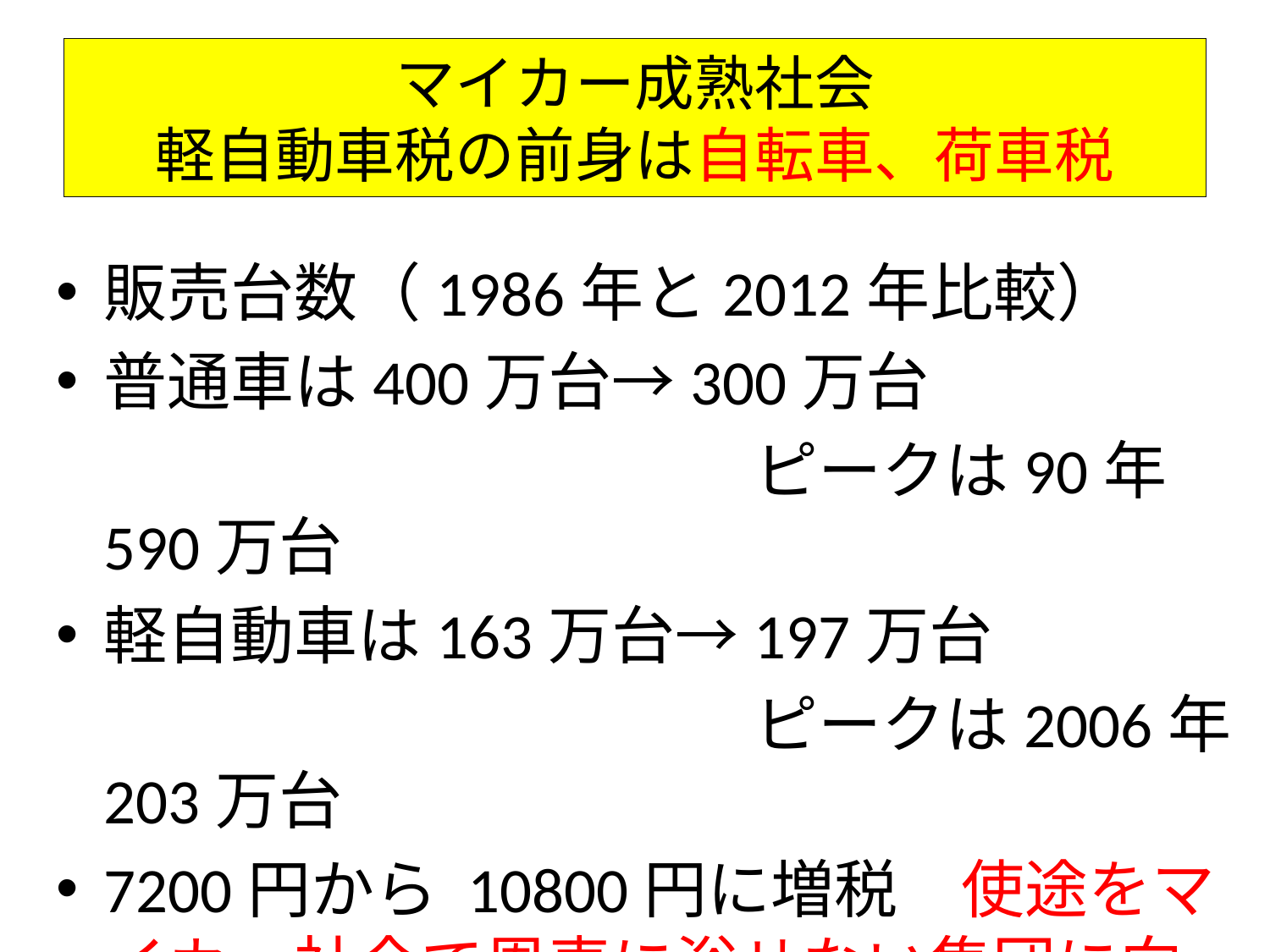

# マイカー成熟社会 軽自動車税の前身は自転車、荷車税
販売台数（1986年と2012年比較）
普通車は400万台→300万台
　　　　　　　　　　　ピークは90年590万台
軽自動車は163万台→197万台
　　　　　　　　　　　ピークは2006年203万台
7200円から 10800円に増税　使途をマイカー社会で恩恵に浴せない集団に向ける。